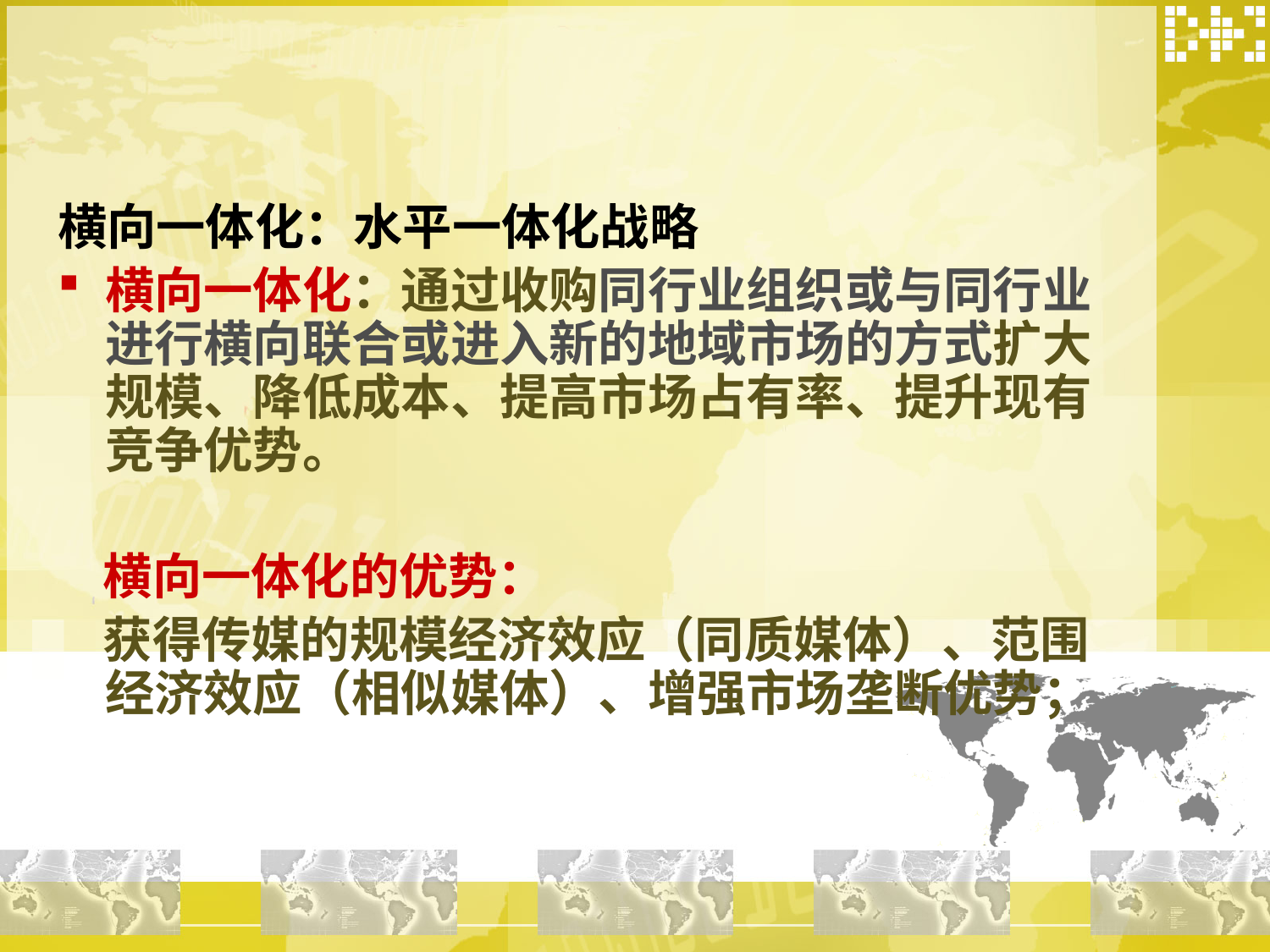

横向一体化：水平一体化战略
横向一体化：通过收购同行业组织或与同行业进行横向联合或进入新的地域市场的方式扩大规模、降低成本、提高市场占有率、提升现有竞争优势。

   横向一体化的优势：
   获得传媒的规模经济效应（同质媒体）、范围经济效应（相似媒体）、增强市场垄断优势；
84